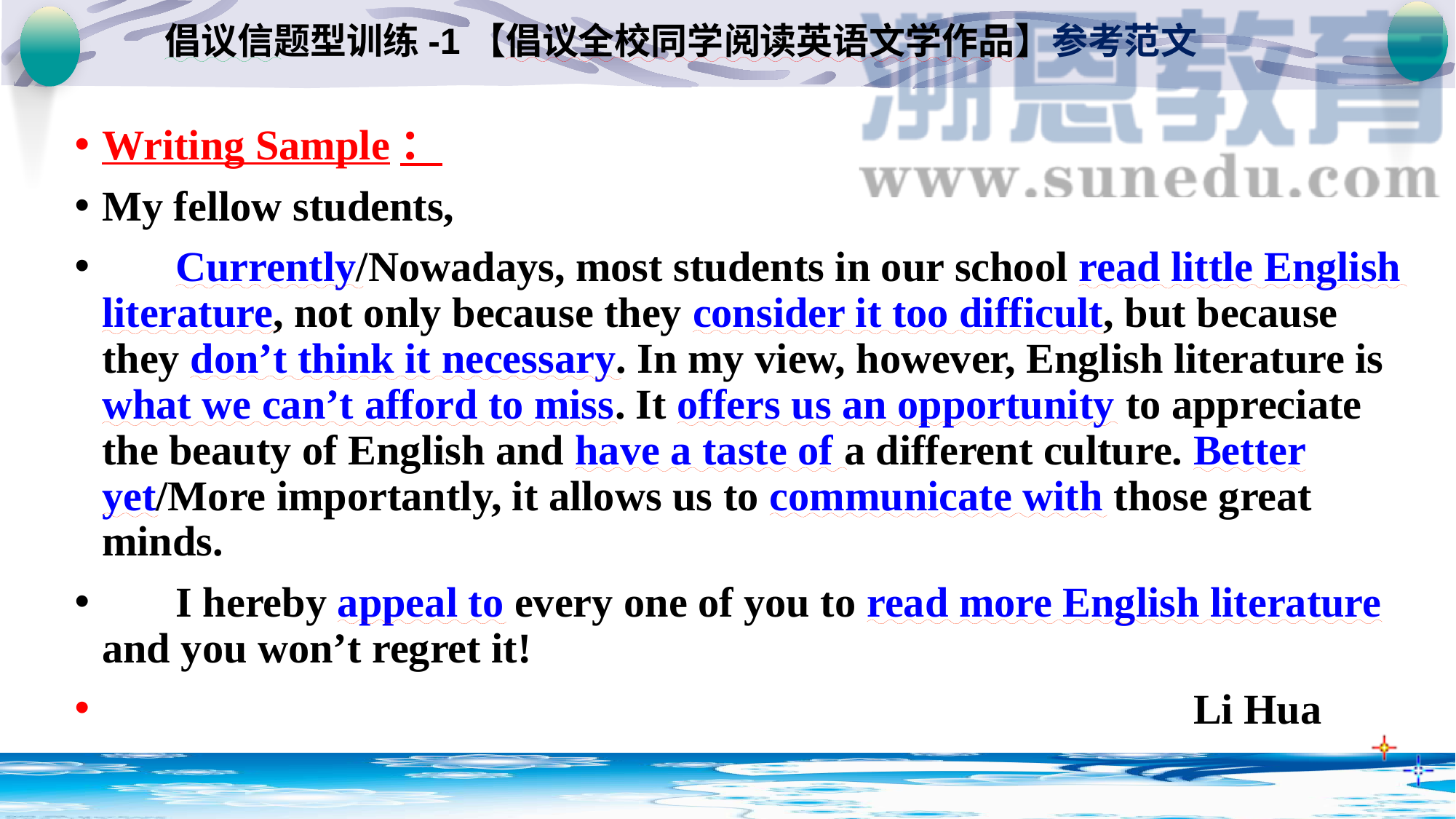

倡议信题型训练-1【倡议全校同学阅读英语文学作品】参考范文
Writing Sample：
My fellow students,
       Currently/Nowadays, most students in our school read little English literature, not only because they consider it too difficult, but because they don’t think it necessary. In my view, however, English literature is what we can’t afford to miss. It offers us an opportunity to appreciate the beauty of English and have a taste of a different culture. Better yet/More importantly, it allows us to communicate with those great minds.
       I hereby appeal to every one of you to read more English literature and you won’t regret it!
                                                                    				Li Hua